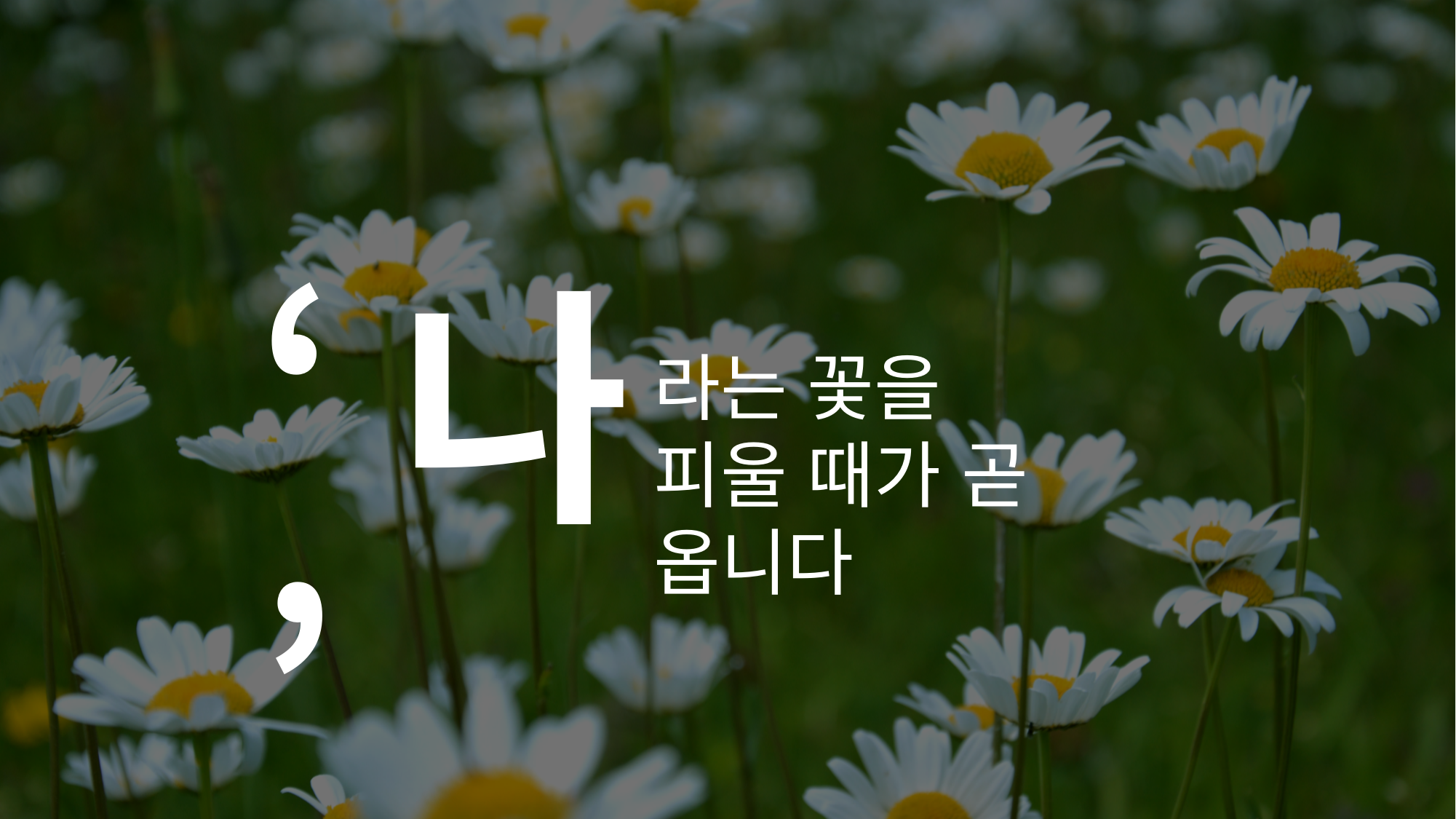

‘나’
라는 꽃을
피울 때가 곧 옵니다